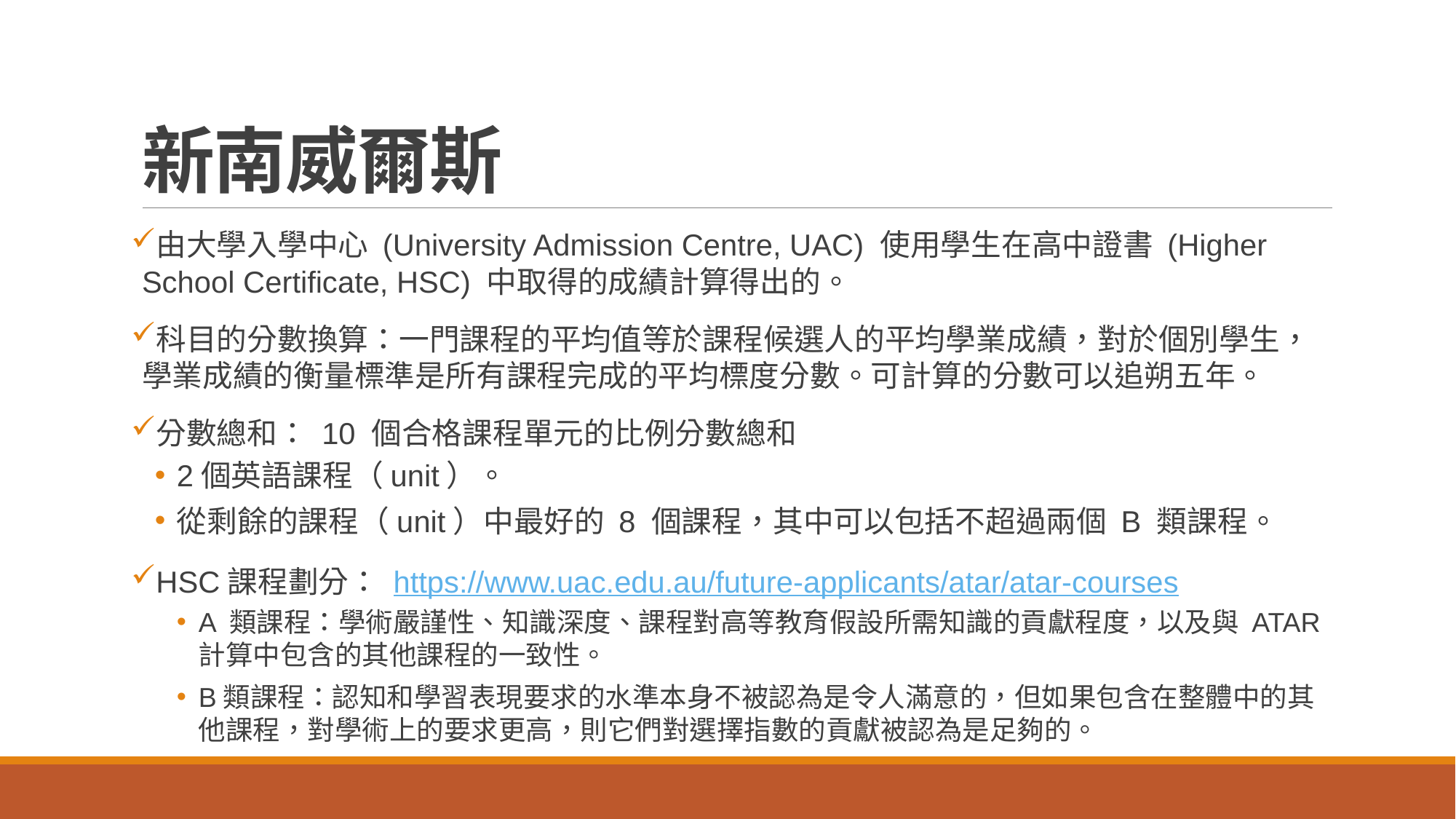

# 新南威爾斯
由大學入學中心 (University Admission Centre, UAC) 使用學生在高中證書 (Higher School Certificate, HSC) 中取得的成績計算得出的。
科目的分數換算：一門課程的平均值等於課程候選人的平均學業成績，對於個別學生，學業成績的衡量標準是所有課程完成的平均標度分數。可計算的分數可以追朔五年。
分數總和： 10 個合格課程單元的比例分數總和
2個英語課程（unit）。
從剩餘的課程（unit）中最好的 8 個課程，其中可以包括不超過兩個 B 類課程。
HSC課程劃分： https://www.uac.edu.au/future-applicants/atar/atar-courses
A 類課程：學術嚴謹性、知識深度、課程對高等教育假設所需知識的貢獻程度，以及與 ATAR 計算中包含的其他課程的一致性。
B類課程：認知和學習表現要求的水準本身不被認為是令人滿意的，但如果包含在整體中的其他課程，對學術上的要求更高，則它們對選擇指數的貢獻被認為是足夠的。